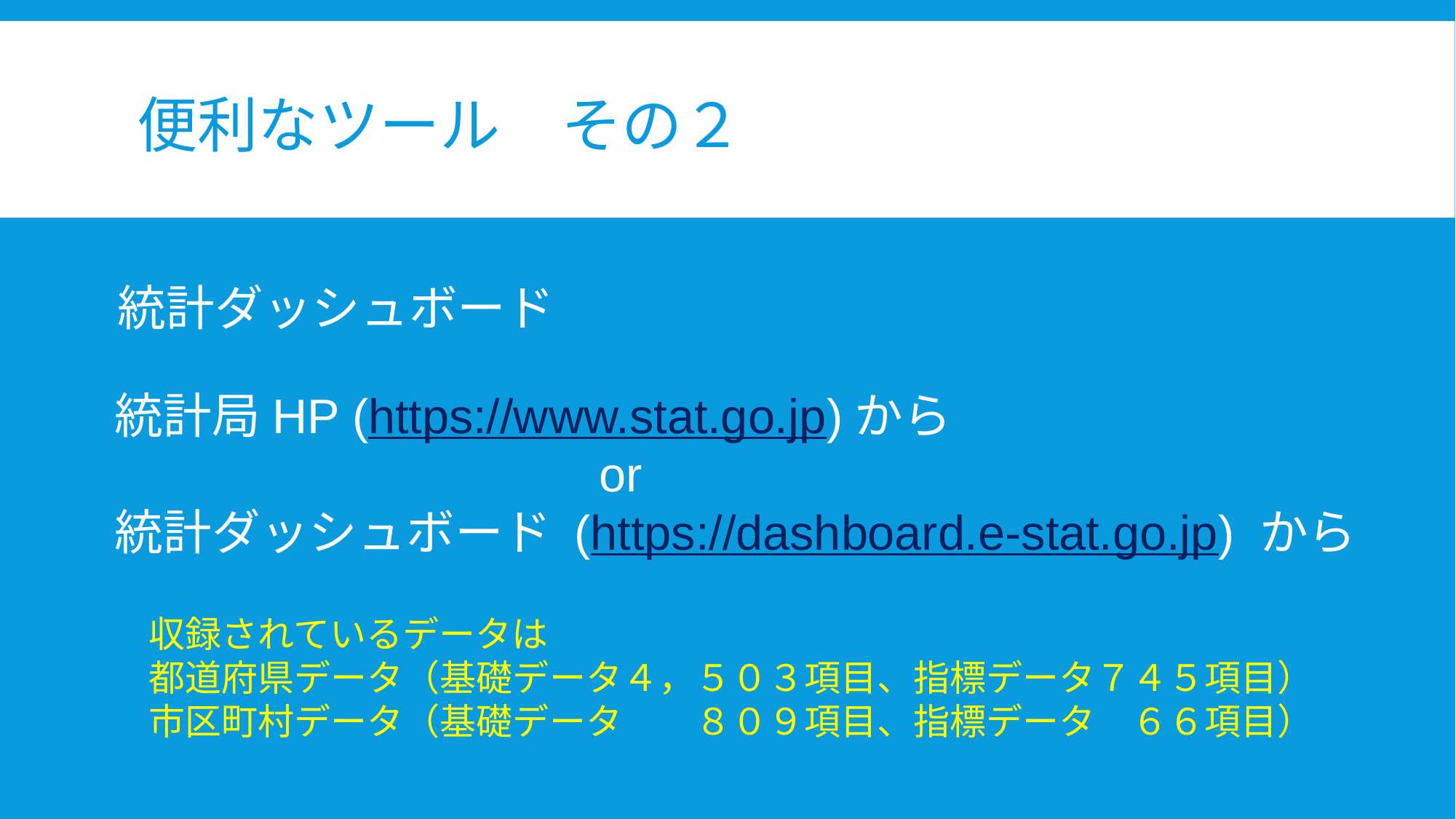

# 便利なツール　その２
統計ダッシュボード
統計局HP (https://www.stat.go.jp)から
                                    or
統計ダッシュボード (https://dashboard.e-stat.go.jp) から
収録されているデータは
都道府県データ（基礎データ４，５０３項目、指標データ７４５項目）
市区町村データ（基礎データ　　８０９項目、指標データ　６６項目）